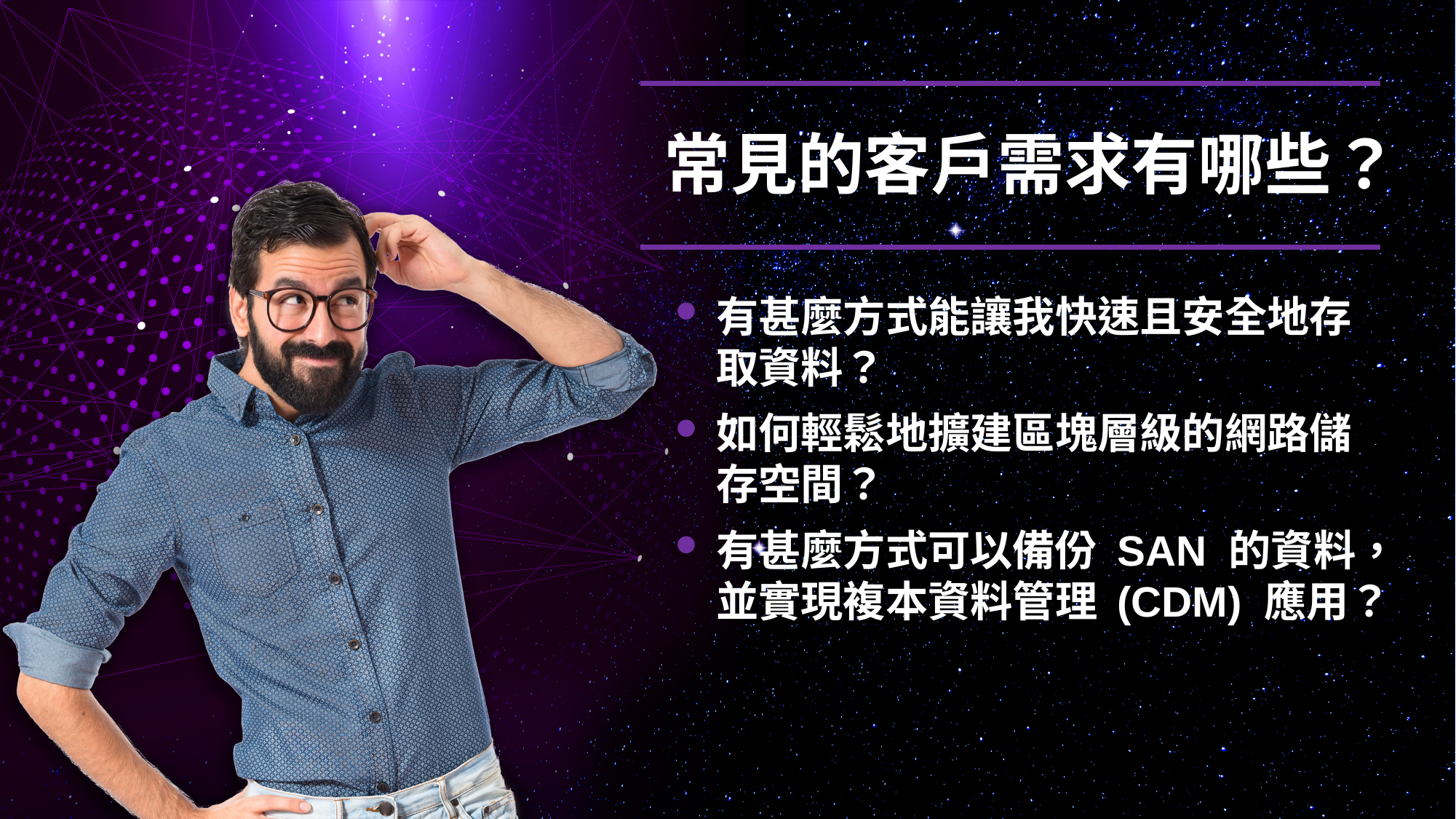

# 常見的客戶需求有哪些？
有甚麼方式能讓我快速且安全地存取資料？
如何輕鬆地擴建區塊層級的網路儲存空間？
有甚麼方式可以備份 SAN 的資料，並實現複本資料管理 (CDM) 應用？